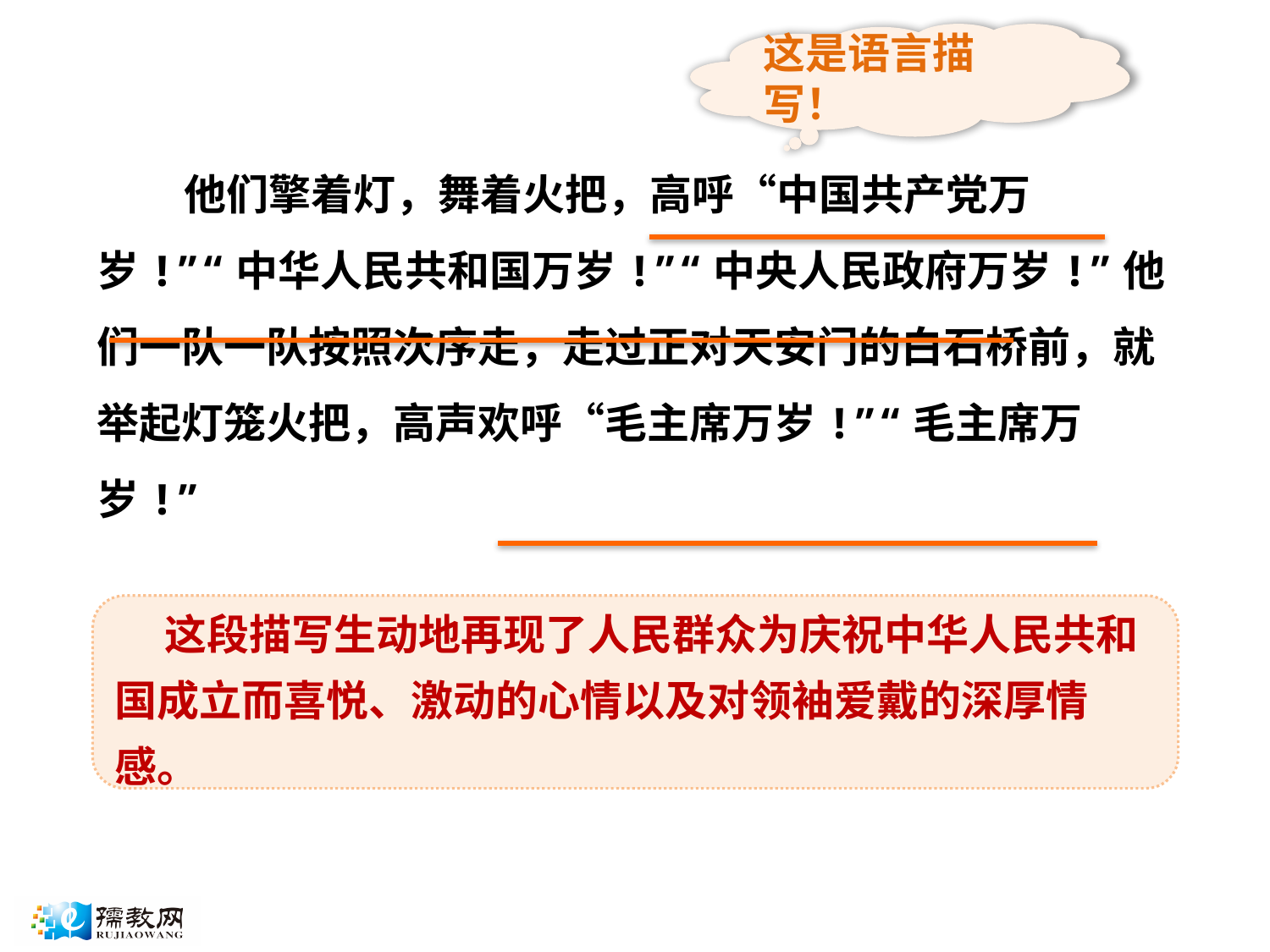

这是语言描写！
他们擎着灯，舞着火把，高呼“中国共产党万岁!”“中华人民共和国万岁!”“中央人民政府万岁!”他们一队一队按照次序走，走过正对天安门的白石桥前，就举起灯笼火把，高声欢呼“毛主席万岁!”“毛主席万岁!”
这段描写生动地再现了人民群众为庆祝中华人民共和国成立而喜悦、激动的心情以及对领袖爱戴的深厚情感。